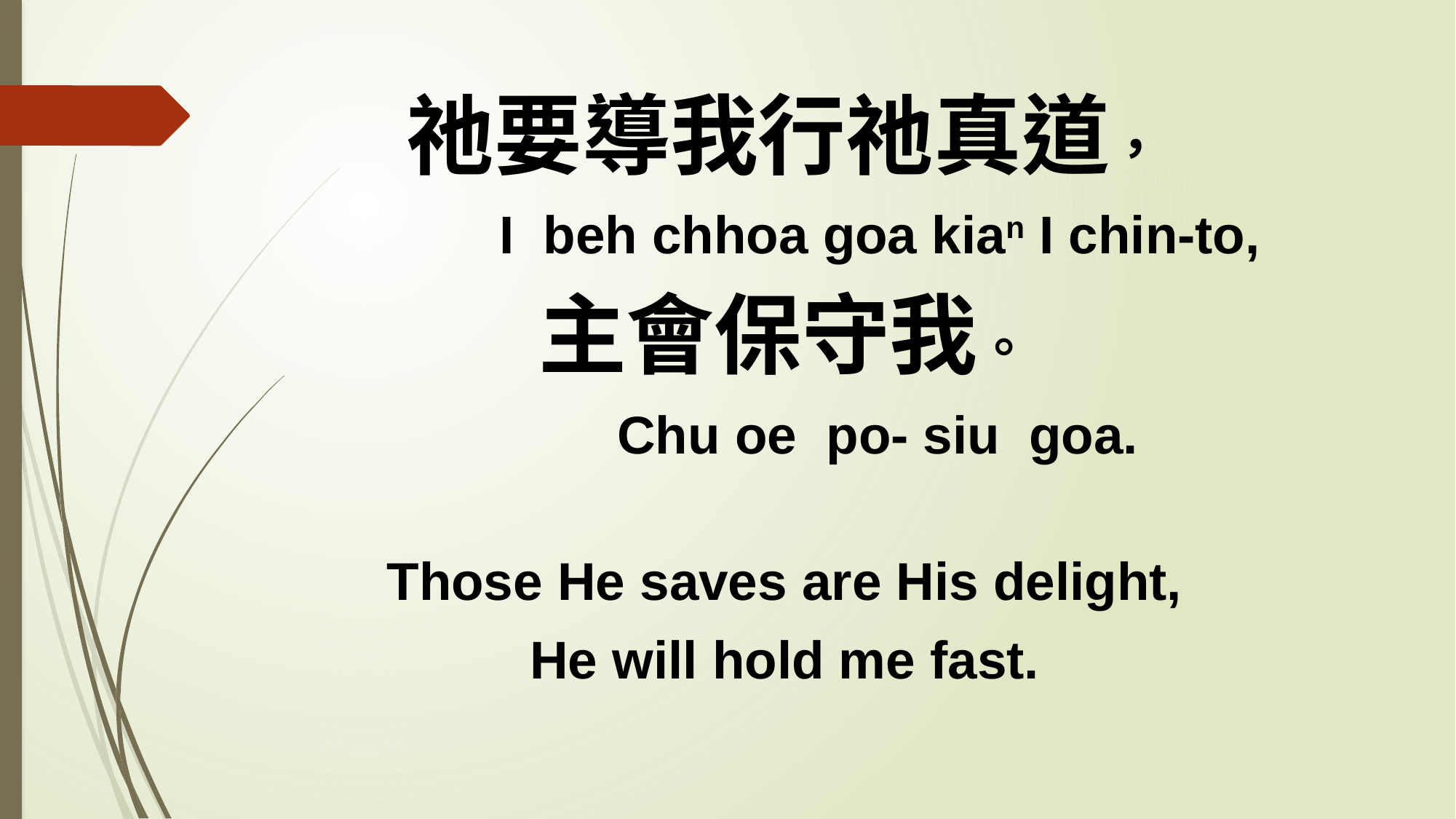

祂要導我行祂真道，
                I  beh chhoa goa kian I chin-to,
主會保守我。
                        Chu oe  po- siu  goa.

Those He saves are His delight,
He will hold me fast.